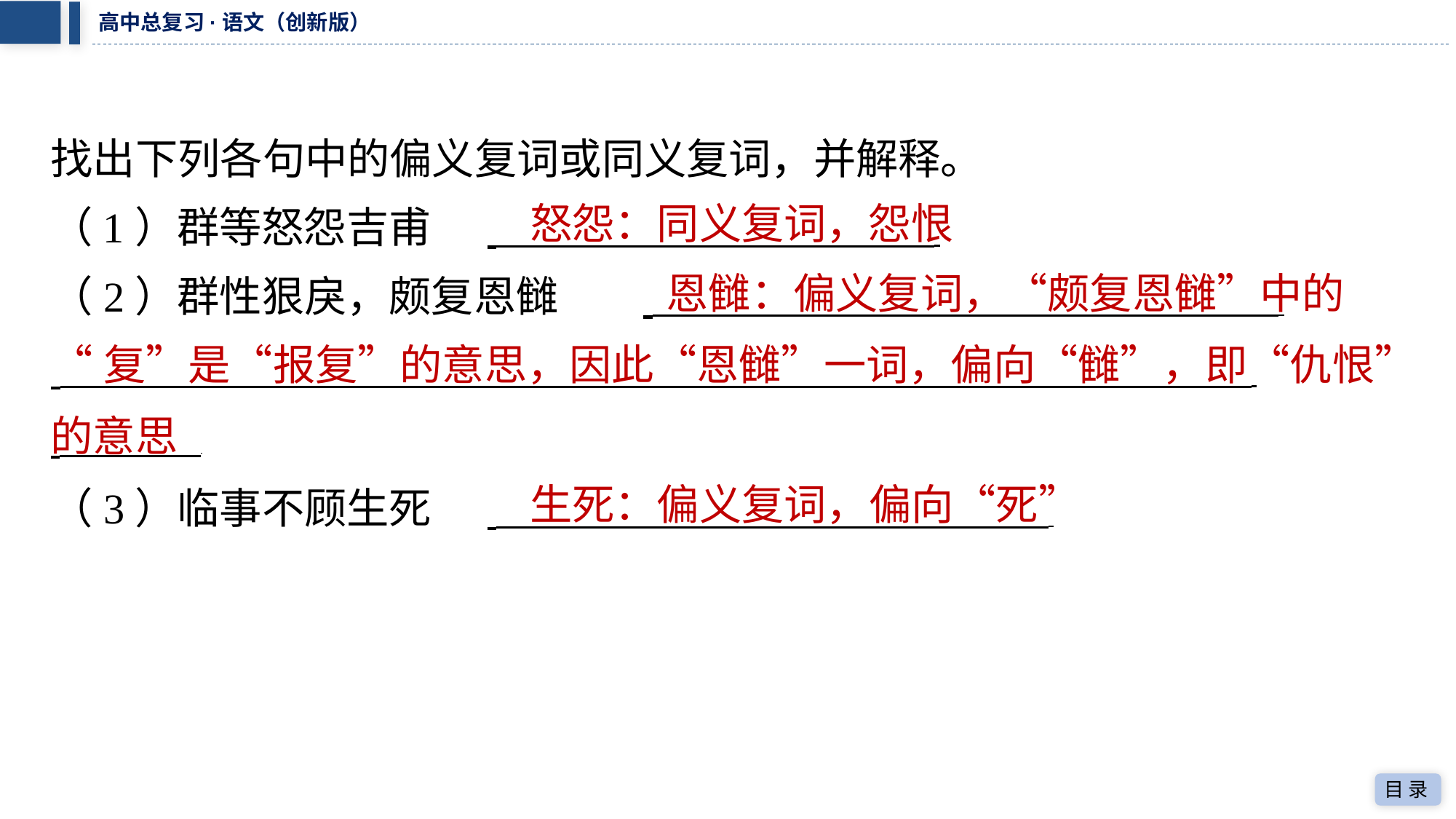

找出下列各句中的偏义复词或同义复词，并解释。
怒怨：同义复词，怨恨
（1）群等怒怨吉甫	                                                                   ⁠
恩雠：偏义复词，“颇复恩雠”中的
（2）群性狠戾，颇复恩雠　　                                                                                               ⁠
                                                                                                                                                                                   ⁠
                       ⁠
“复”是“报复”的意思，因此“恩雠”一词，偏向“雠”，即“仇恨”
的意思
生死：偏义复词，偏向“死”
（3）临事不顾生死	                                                                                    ⁠